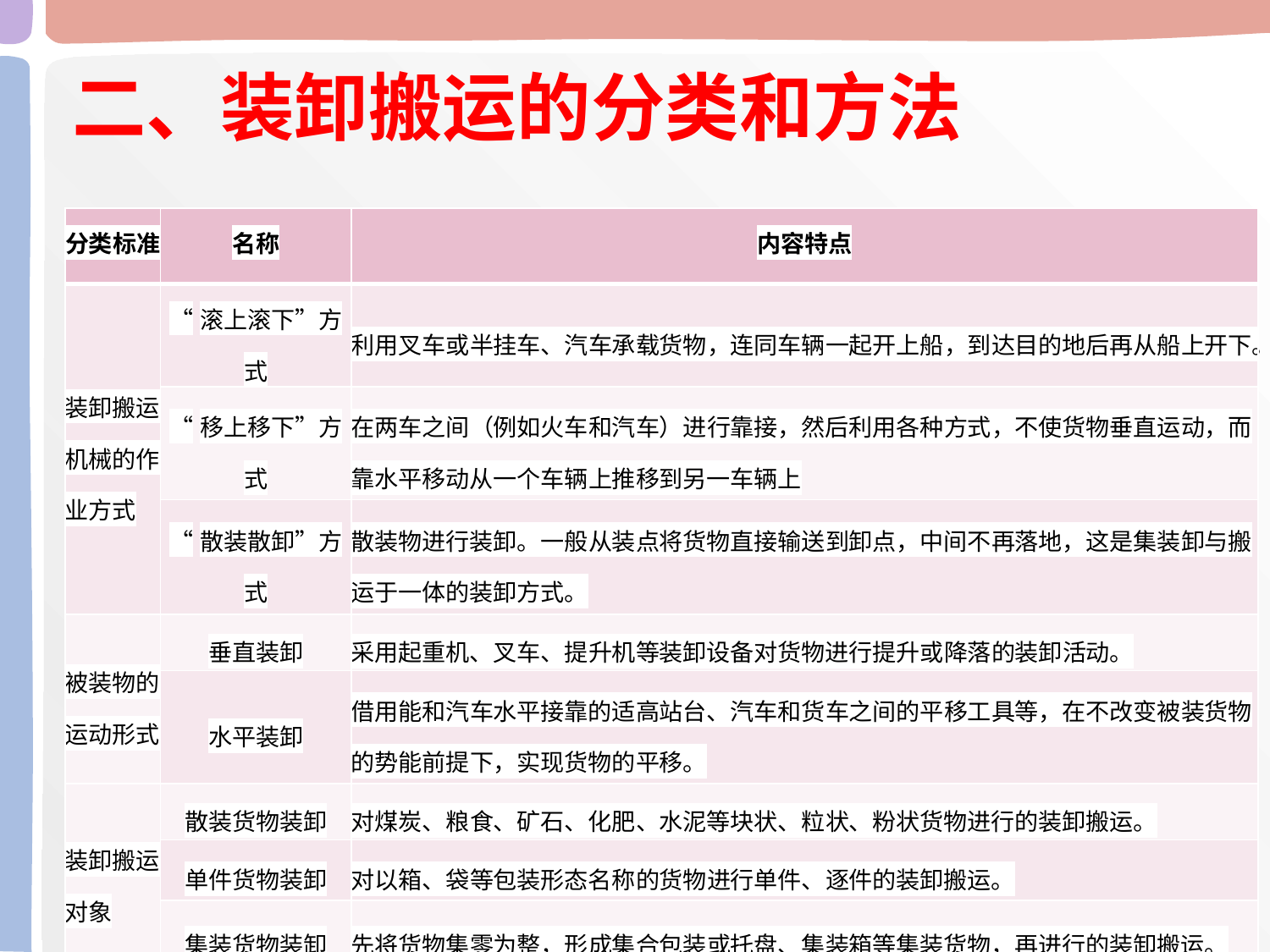

二、装卸搬运的分类和方法
| 分类标准 | 名称 | 内容特点 |
| --- | --- | --- |
| 装卸搬运机械的作业方式 | “滚上滚下”方式 | 利用叉车或半挂车、汽车承载货物，连同车辆一起开上船，到达目的地后再从船上开下。 |
|  | “移上移下”方式 | 在两车之间（例如火车和汽车）进行靠接，然后利用各种方式，不使货物垂直运动，而靠水平移动从一个车辆上推移到另一车辆上 |
|  | “散装散卸”方式 | 散装物进行装卸。一般从装点将货物直接输送到卸点，中间不再落地，这是集装卸与搬运于一体的装卸方式。 |
| 被装物的运动形式 | 垂直装卸 | 采用起重机、叉车、提升机等装卸设备对货物进行提升或降落的装卸活动。 |
|  | 水平装卸 | 借用能和汽车水平接靠的适高站台、汽车和货车之间的平移工具等，在不改变被装货物的势能前提下，实现货物的平移。 |
| 装卸搬运对象 | 散装货物装卸 | 对煤炭、粮食、矿石、化肥、水泥等块状、粒状、粉状货物进行的装卸搬运。 |
|  | 单件货物装卸 | 对以箱、袋等包装形态名称的货物进行单件、逐件的装卸搬运。 |
|  | 集装货物装卸 | 先将货物集零为整，形成集合包装或托盘、集装箱等集装货物，再进行的装卸搬运。 |